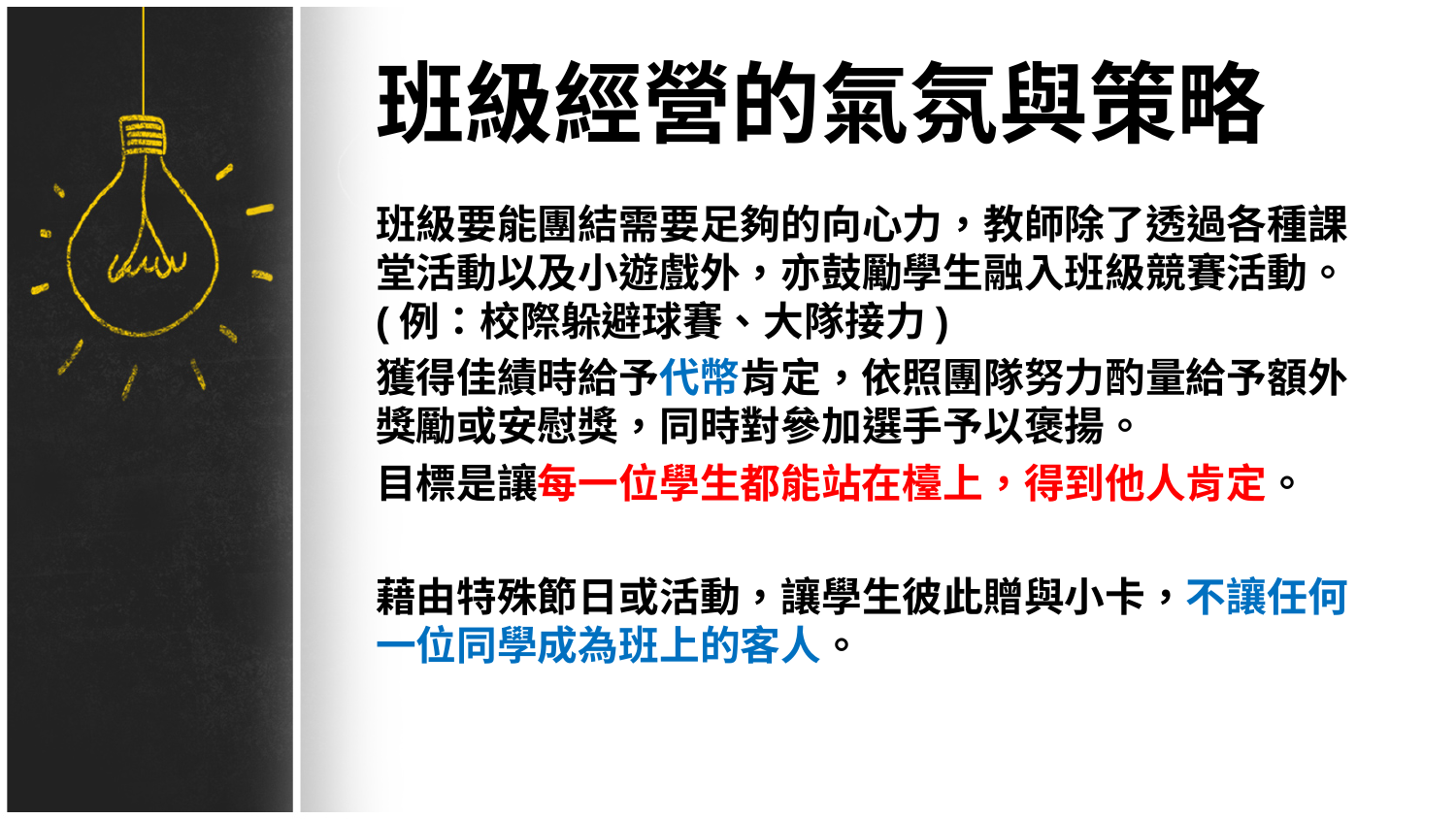

# 班級經營的氣氛與策略
班級要能團結需要足夠的向心力，教師除了透過各種課堂活動以及小遊戲外，亦鼓勵學生融入班級競賽活動。(例：校際躲避球賽、大隊接力)
獲得佳績時給予代幣肯定，依照團隊努力酌量給予額外獎勵或安慰獎，同時對參加選手予以褒揚。
目標是讓每一位學生都能站在檯上，得到他人肯定。

藉由特殊節日或活動，讓學生彼此贈與小卡，不讓任何一位同學成為班上的客人。